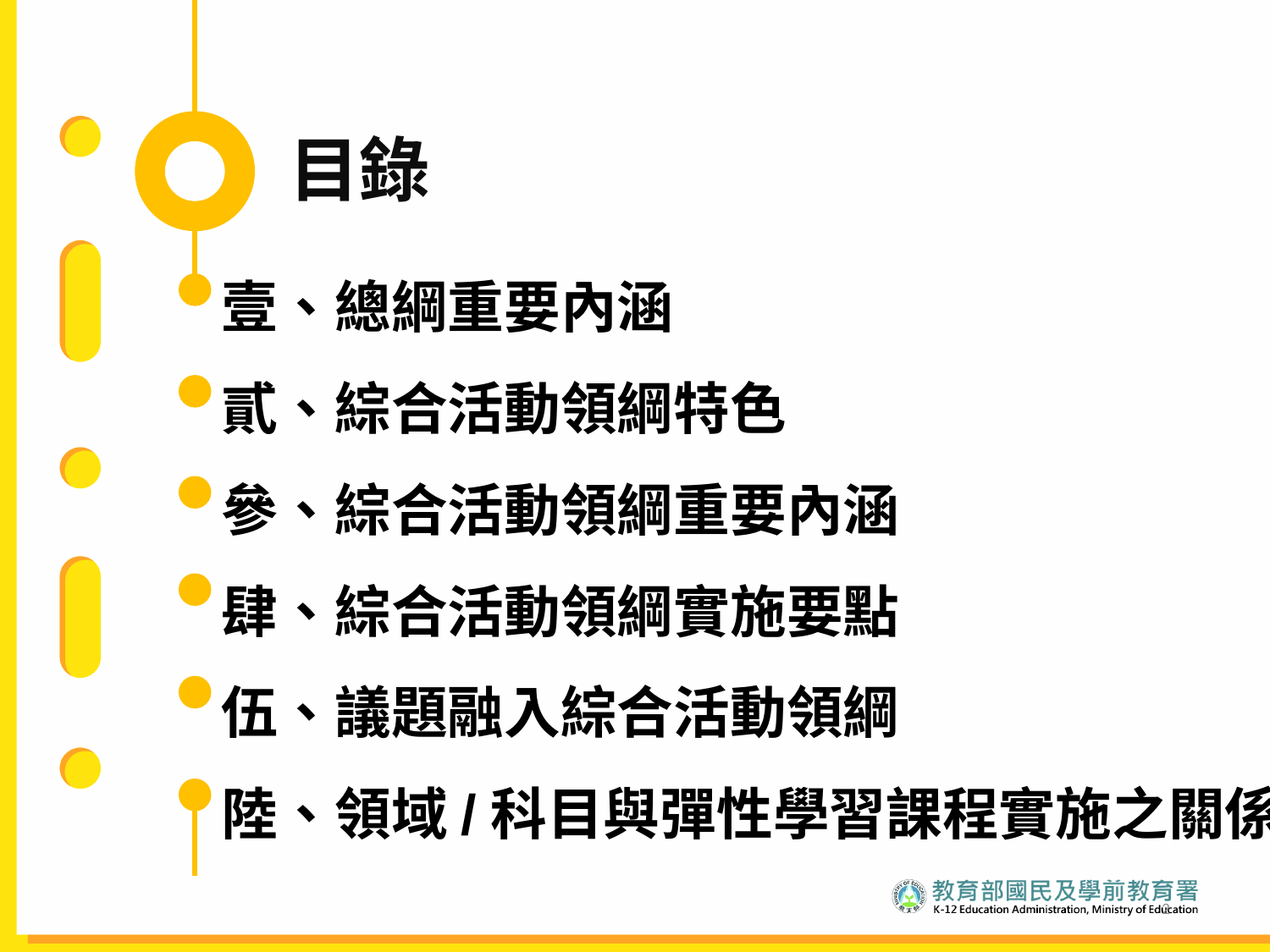

目錄
壹、總綱重要內涵
貳、綜合活動領綱特色
參、綜合活動領綱重要內涵
肆、綜合活動領綱實施要點
伍、議題融入綜合活動領綱
陸、領域/科目與彈性學習課程實施之關係

2